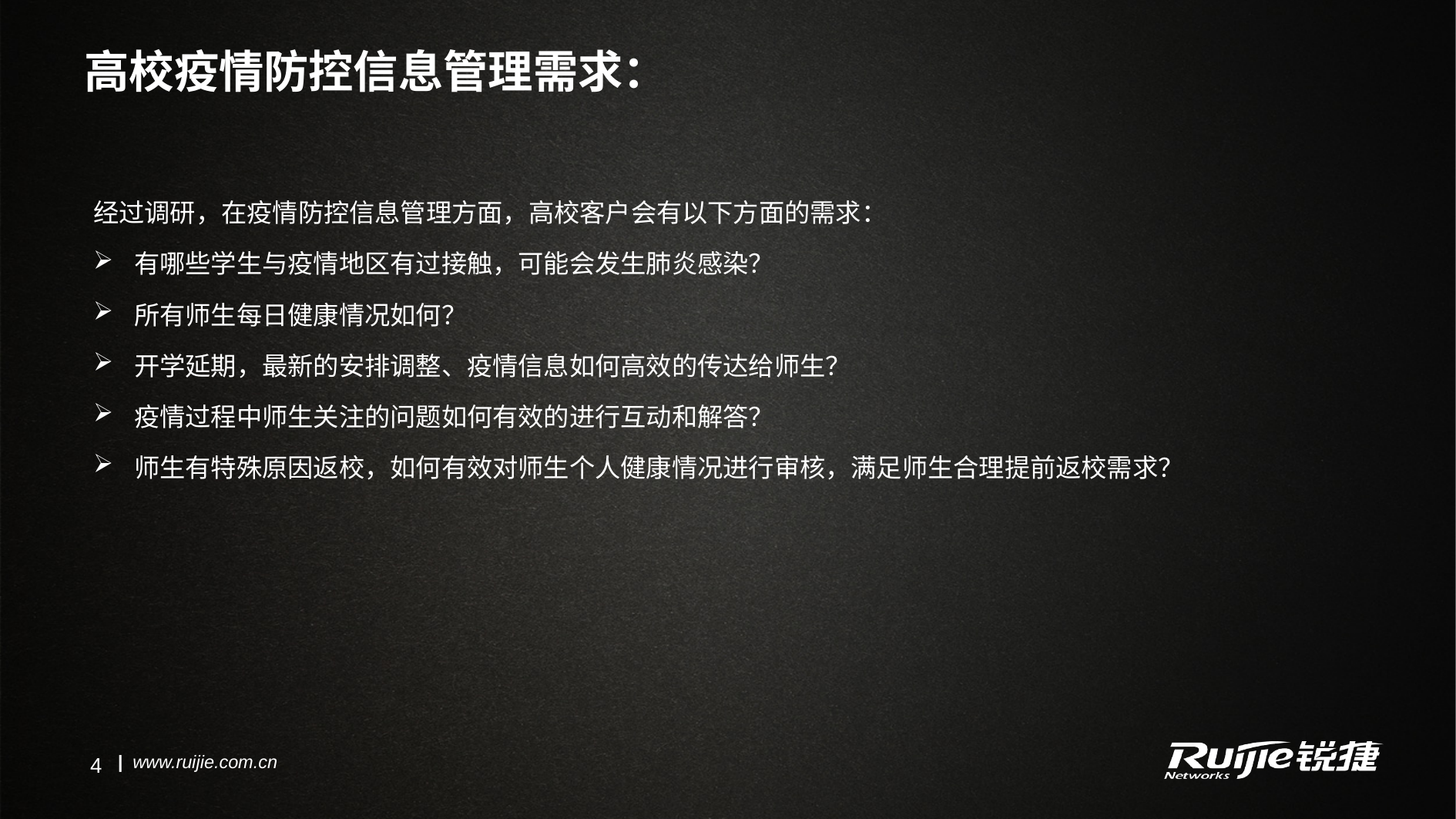

# 高校疫情防控信息管理需求：
经过调研，在疫情防控信息管理方面，高校客户会有以下方面的需求：
有哪些学生与疫情地区有过接触，可能会发生肺炎感染？
所有师生每日健康情况如何？
开学延期，最新的安排调整、疫情信息如何高效的传达给师生？
疫情过程中师生关注的问题如何有效的进行互动和解答？
师生有特殊原因返校，如何有效对师生个人健康情况进行审核，满足师生合理提前返校需求？
4